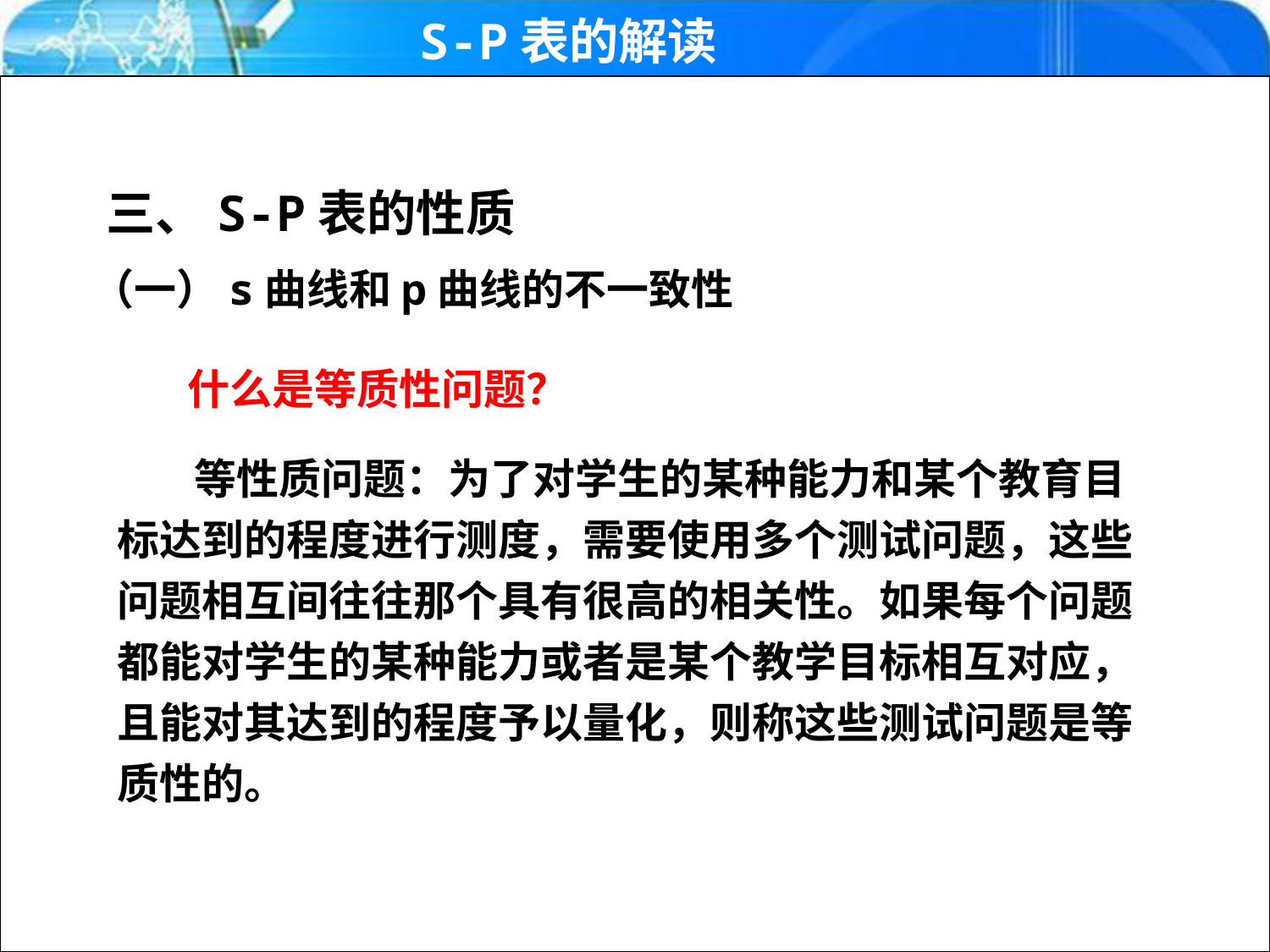

S-P表的解读
三、S-P表的性质
（一）s曲线和p曲线的不一致性
什么是等质性问题？

       等性质问题：为了对学生的某种能力和某个教育目标达到的程度进行测度，需要使用多个测试问题，这些问题相互间往往那个具有很高的相关性。如果每个问题都能对学生的某种能力或者是某个教学目标相互对应，且能对其达到的程度予以量化，则称这些测试问题是等质性的。